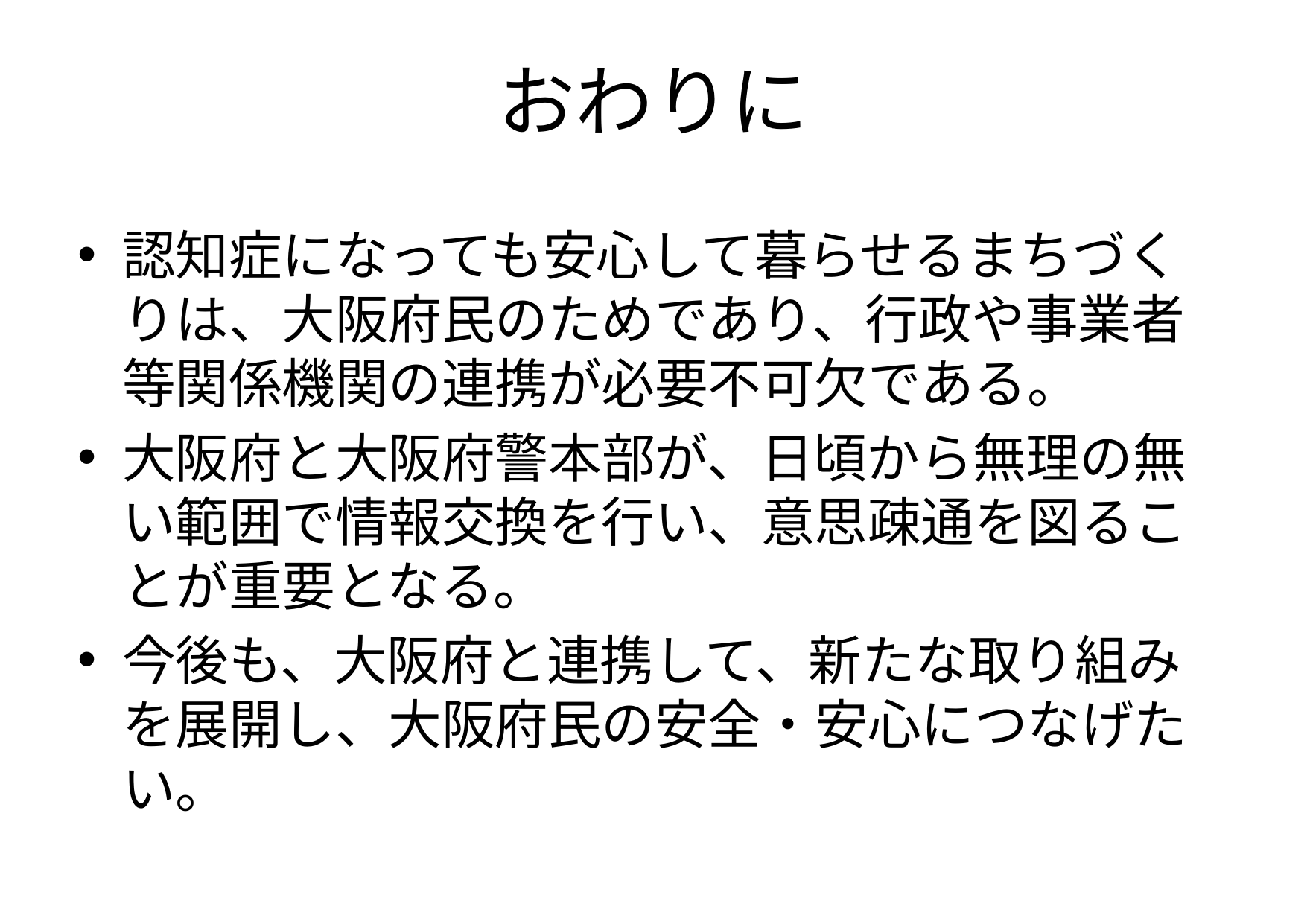

# おわりに
認知症になっても安心して暮らせるまちづくりは、大阪府民のためであり、行政や事業者等関係機関の連携が必要不可欠である。
大阪府と大阪府警本部が、日頃から無理の無い範囲で情報交換を行い、意思疎通を図ることが重要となる。
今後も、大阪府と連携して、新たな取り組みを展開し、大阪府民の安全・安心につなげたい。